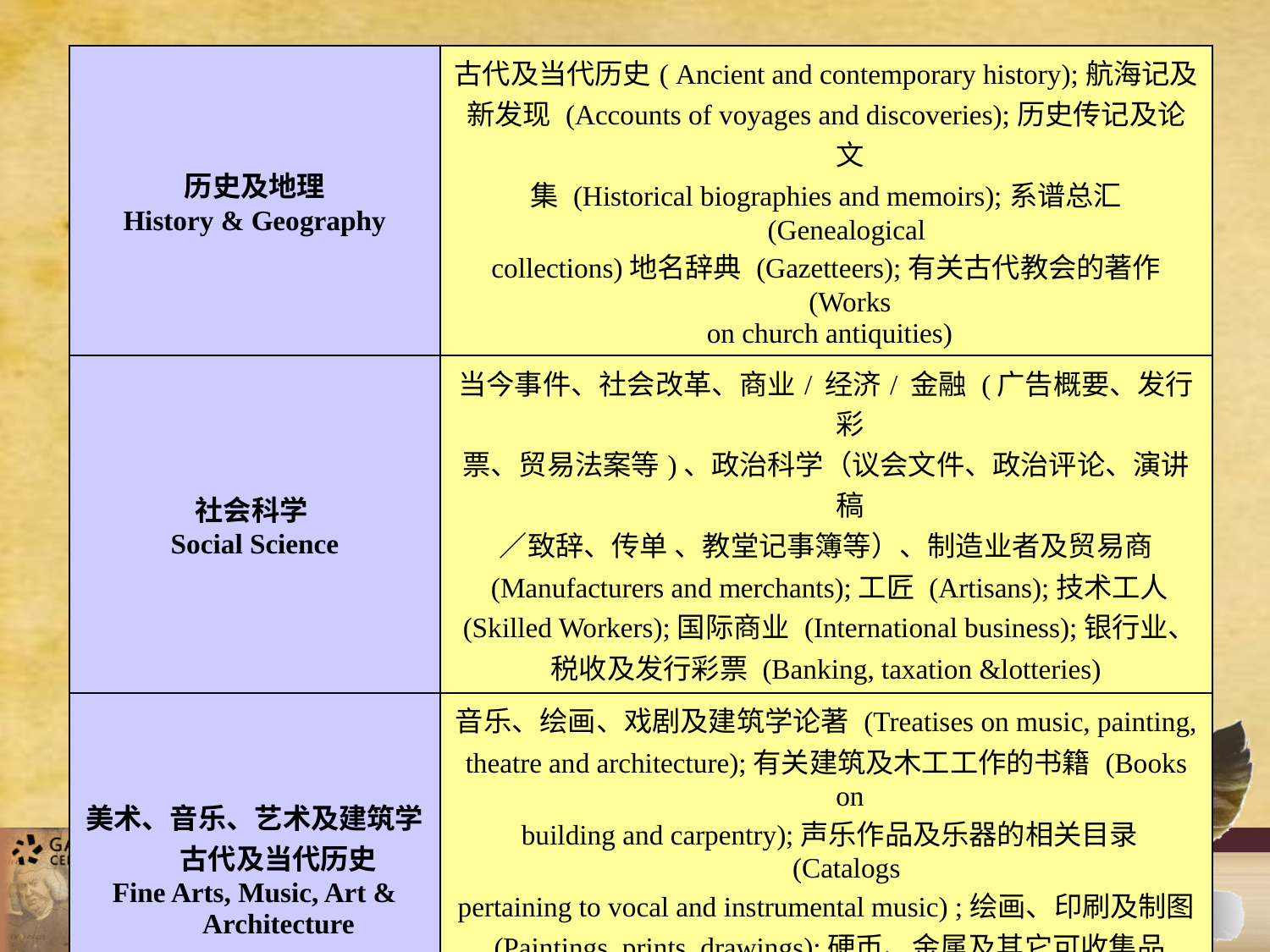

| 历史及地理 History & Geography | 古代及当代历史( Ancient and contemporary history);航海记及 新发现 (Accounts of voyages and discoveries);历史传记及论文 集 (Historical biographies and memoirs);系谱总汇 (Genealogical collections)地名辞典 (Gazetteers);有关古代教会的著作 (Works on church antiquities) |
| --- | --- |
| 社会科学 Social Science | 当今事件、社会改革、商业/ 经济/ 金融 (广告概要、发行彩 票、贸易法案等)、政治科学（议会文件、政治评论、演讲稿 ／致辞、传单 、教堂记事簿等）、制造业者及贸易商 (Manufacturers and merchants);工匠 (Artisans);技术工人 (Skilled Workers);国际商业 (International business);银行业、 税收及发行彩票 (Banking, taxation &lotteries) |
| 美术、音乐、艺术及建筑学古代及当代历史 Fine Arts, Music, Art & Architecture | 音乐、绘画、戏剧及建筑学论著 (Treatises on music, painting, theatre and architecture);有关建筑及木工工作的书籍 (Books on building and carpentry);声乐作品及乐器的相关目录 (Catalogs pertaining to vocal and instrumental music) ;绘画、印刷及制图 (Paintings, prints, drawings);硬币、金属及其它可收集品 (Coins and metals and other collectibles);私人艺术收藏品 (Material about private art collections) |